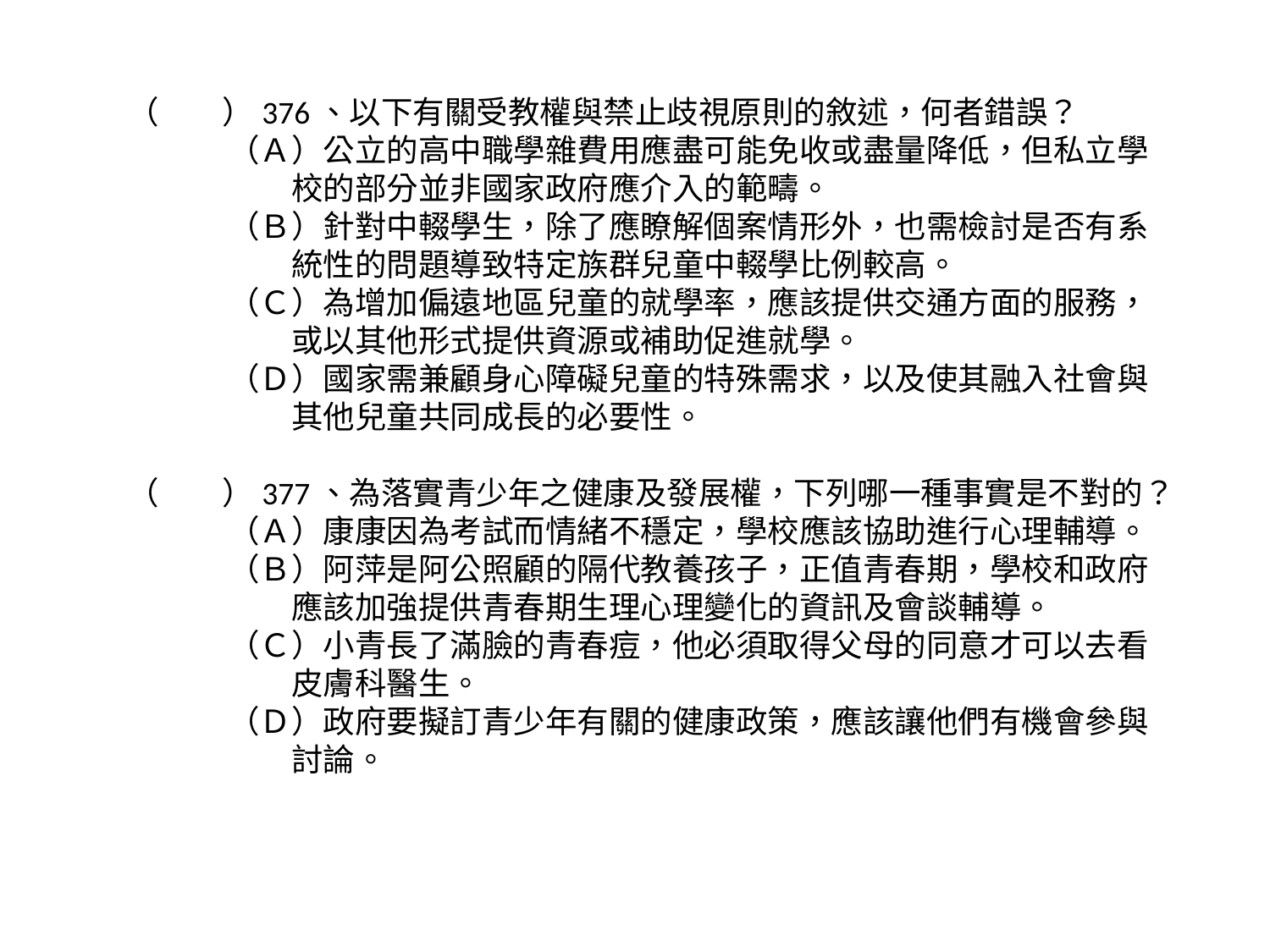

（　　）376、以下有關受教權與禁止歧視原則的敘述，何者錯誤？
（Ａ）公立的高中職學雜費用應盡可能免收或盡量降低，但私立學校的部分並非國家政府應介入的範疇。
（Ｂ）針對中輟學生，除了應瞭解個案情形外，也需檢討是否有系統性的問題導致特定族群兒童中輟學比例較高。
（Ｃ）為增加偏遠地區兒童的就學率，應該提供交通方面的服務，或以其他形式提供資源或補助促進就學。
（Ｄ）國家需兼顧身心障礙兒童的特殊需求，以及使其融入社會與其他兒童共同成長的必要性。

（　　）377、為落實青少年之健康及發展權，下列哪一種事實是不對的？
（Ａ）康康因為考試而情緒不穩定，學校應該協助進行心理輔導。
（Ｂ）阿萍是阿公照顧的隔代教養孩子，正值青春期，學校和政府應該加強提供青春期生理心理變化的資訊及會談輔導。
（Ｃ）小青長了滿臉的青春痘，他必須取得父母的同意才可以去看皮膚科醫生。
（Ｄ）政府要擬訂青少年有關的健康政策，應該讓他們有機會參與討論。